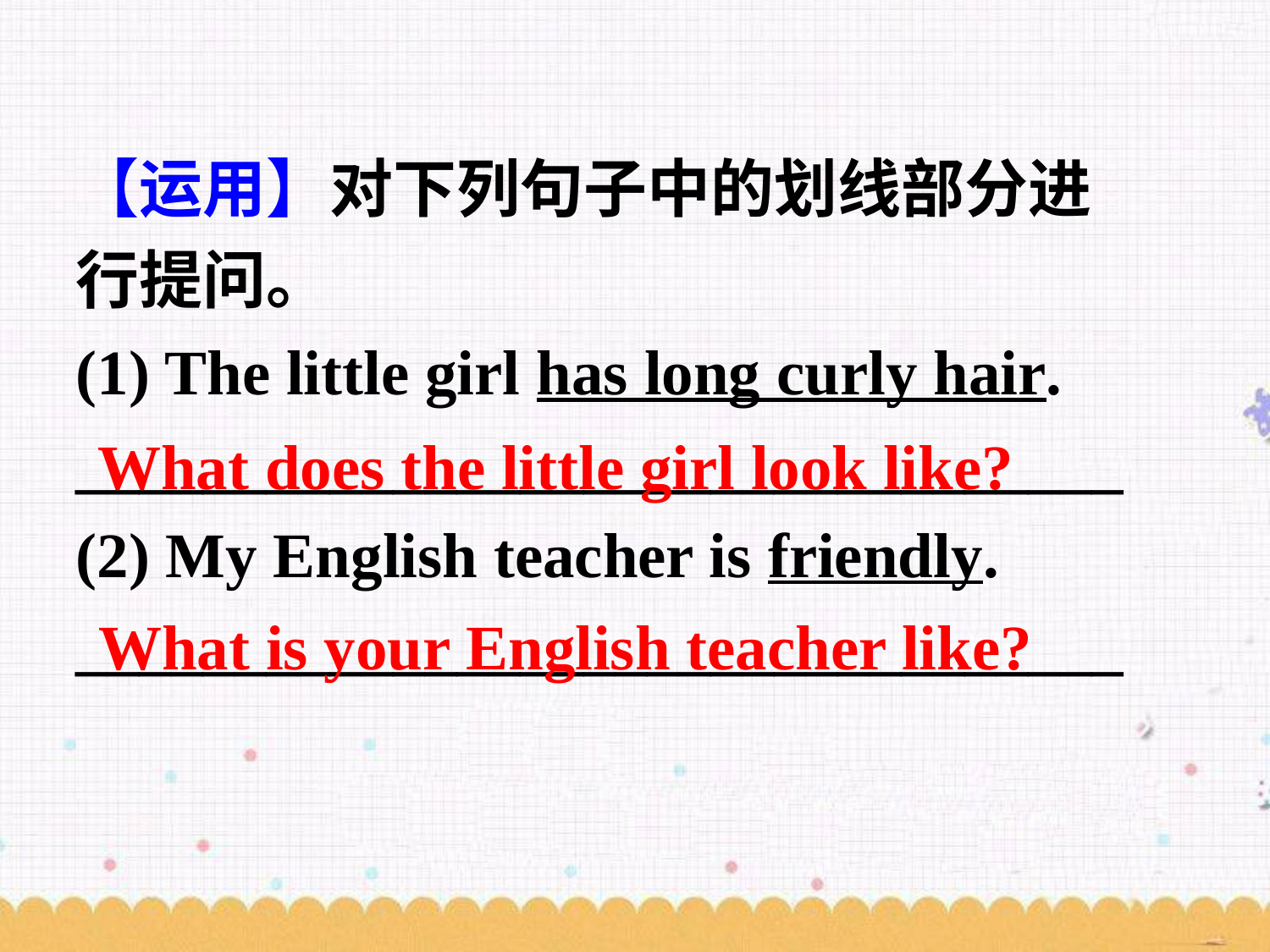

【运用】对下列句子中的划线部分进行提问。
(1) The little girl has long curly hair.
_________________________________
(2) My English teacher is friendly.
_________________________________
What does the little girl look like?
What is your English teacher like?